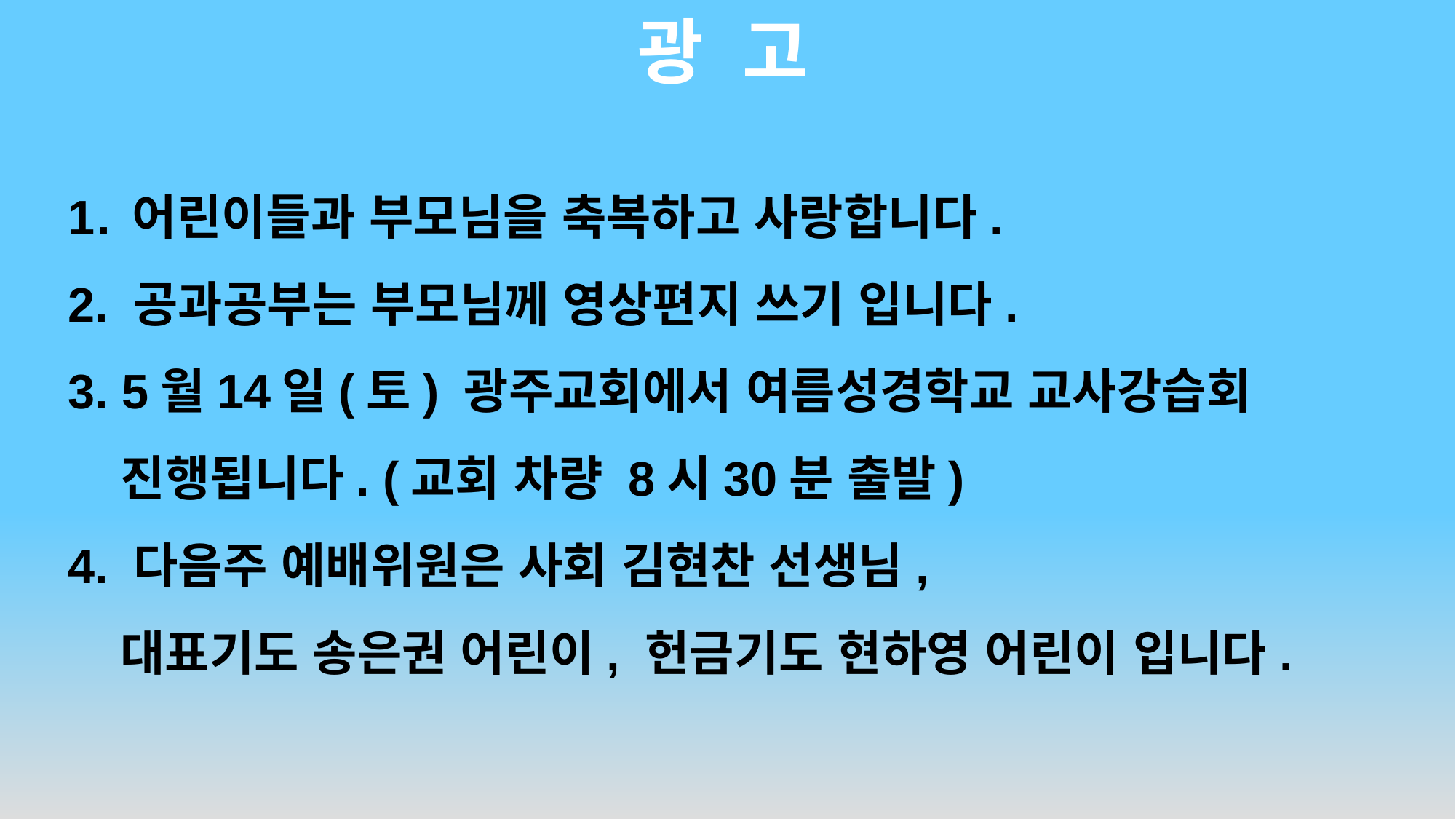

# 광  고
어린이들과 부모님을 축복하고 사랑합니다.
2. 공과공부는 부모님께 영상편지 쓰기 입니다.
3. 5월14일(토) 광주교회에서 여름성경학교 교사강습회
   진행됩니다. (교회 차량 8시30분 출발)
4. 다음주 예배위원은 사회 김현찬 선생님,
   대표기도 송은권 어린이, 헌금기도 현하영 어린이 입니다.